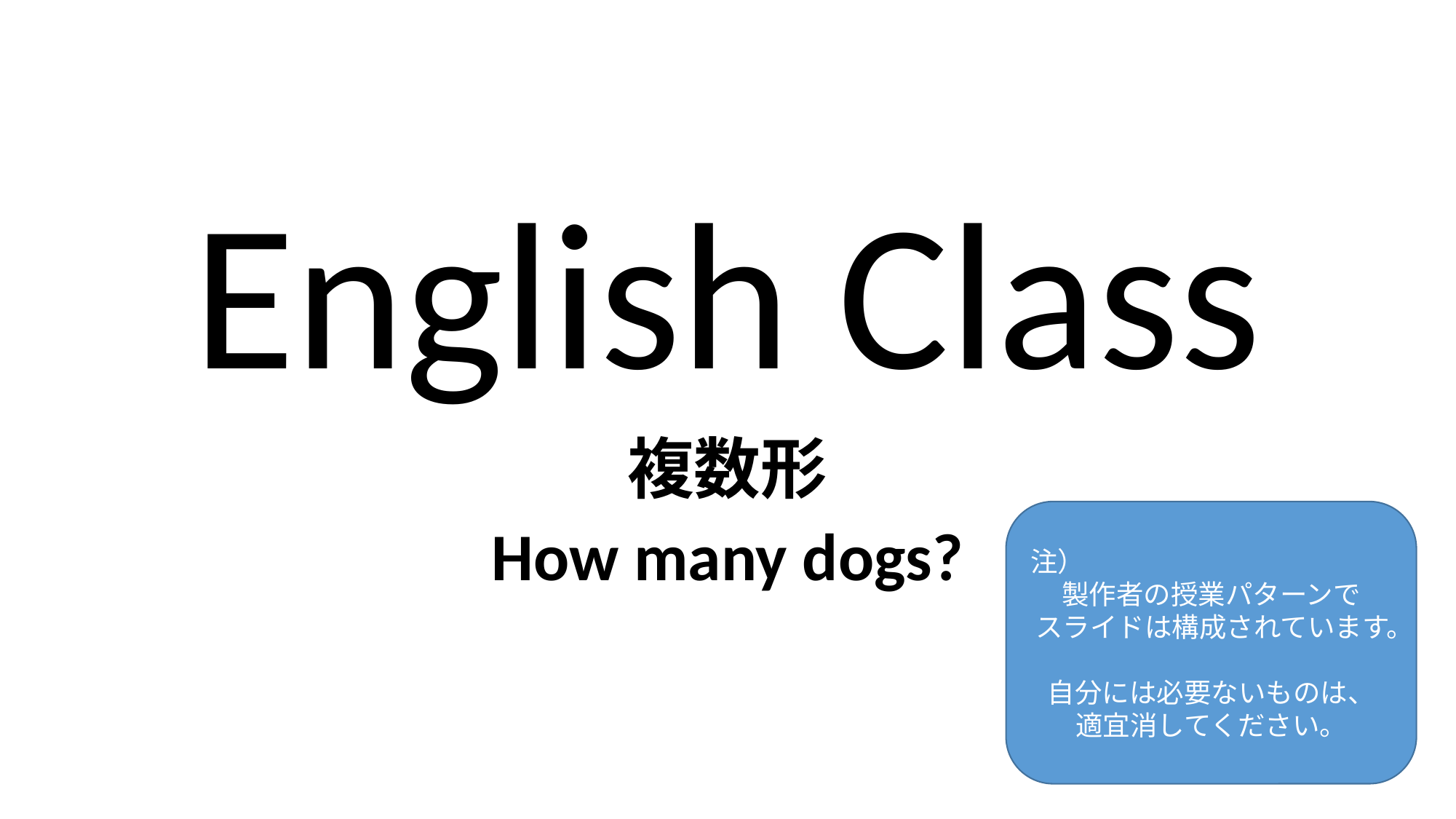

# English Class
複数形
How many dogs?
注）
製作者の授業パターンで
スライドは構成されています。

自分には必要ないものは、
適宜消してください。